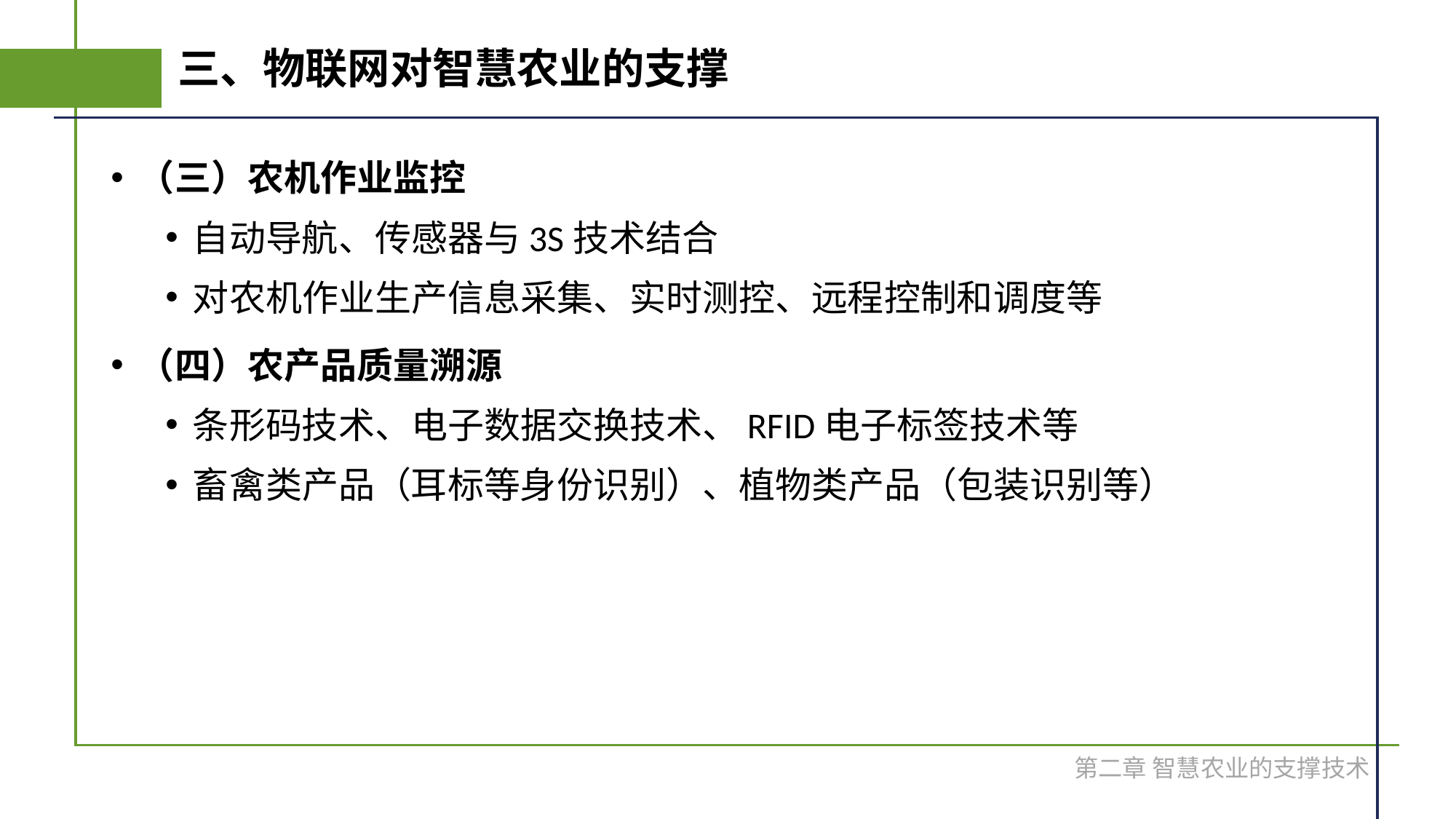

# 三、物联网对智慧农业的支撑
（三）农机作业监控
自动导航、传感器与3S技术结合
对农机作业生产信息采集、实时测控、远程控制和调度等
（四）农产品质量溯源
条形码技术、电子数据交换技术、RFID电子标签技术等
畜禽类产品（耳标等身份识别）、植物类产品（包装识别等）
第二章 智慧农业的支撑技术